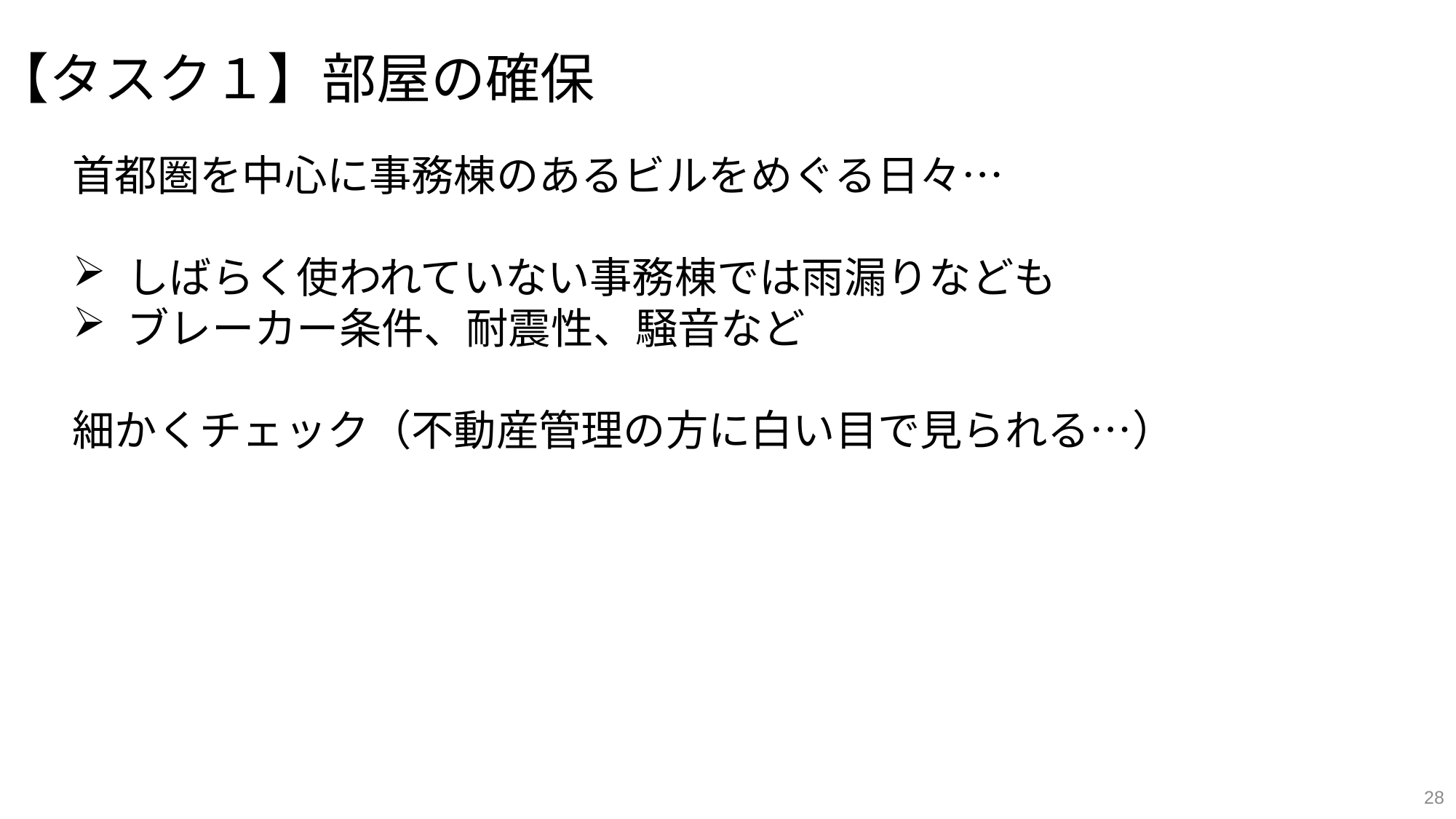

【タスク１】部屋の確保
首都圏を中心に事務棟のあるビルをめぐる日々…

しばらく使われていない事務棟では雨漏りなども
ブレーカー条件、耐震性、騒音など

細かくチェック（不動産管理の方に白い目で見られる…）
28